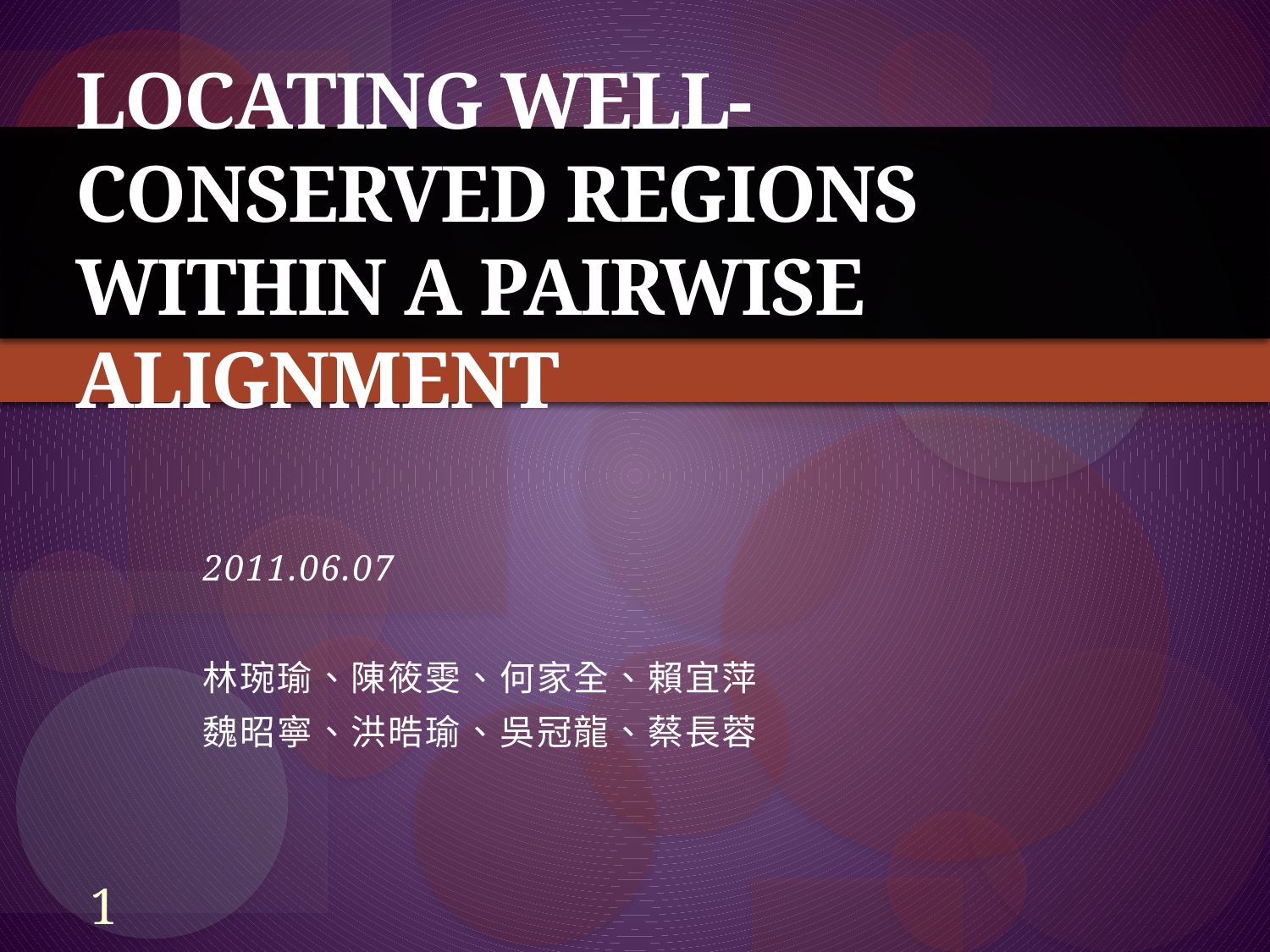

# Locating well-conserved regions within a pairwise alignment
2011.06.07

林琬瑜、陳筱雯、何家全、賴宜萍
魏昭寧、洪晧瑜、吳冠龍、蔡長蓉
1